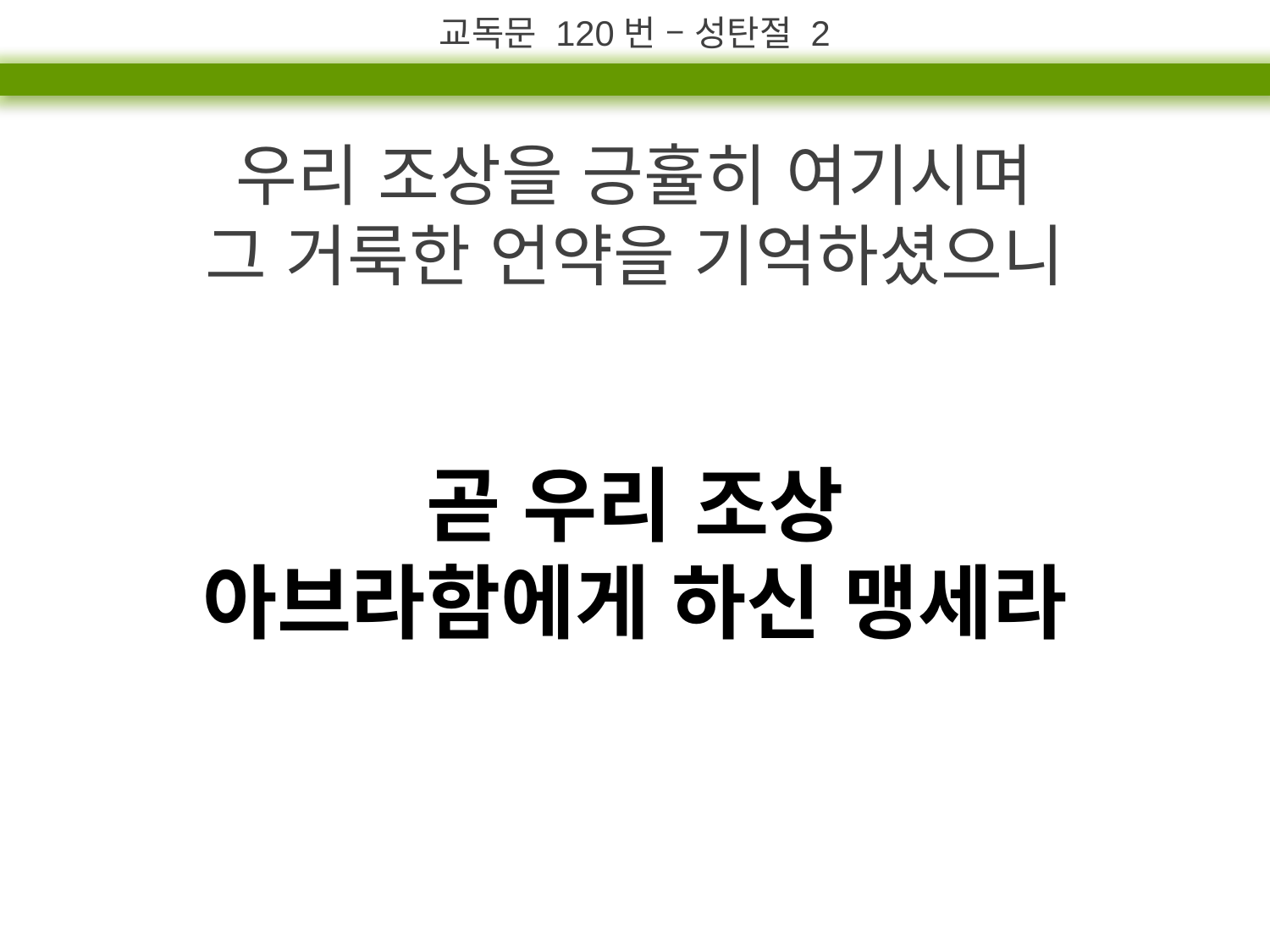

교독문 120번 – 성탄절 2

우리 조상을 긍휼히 여기시며
그 거룩한 언약을 기억하셨으니
곧 우리 조상
아브라함에게 하신 맹세라